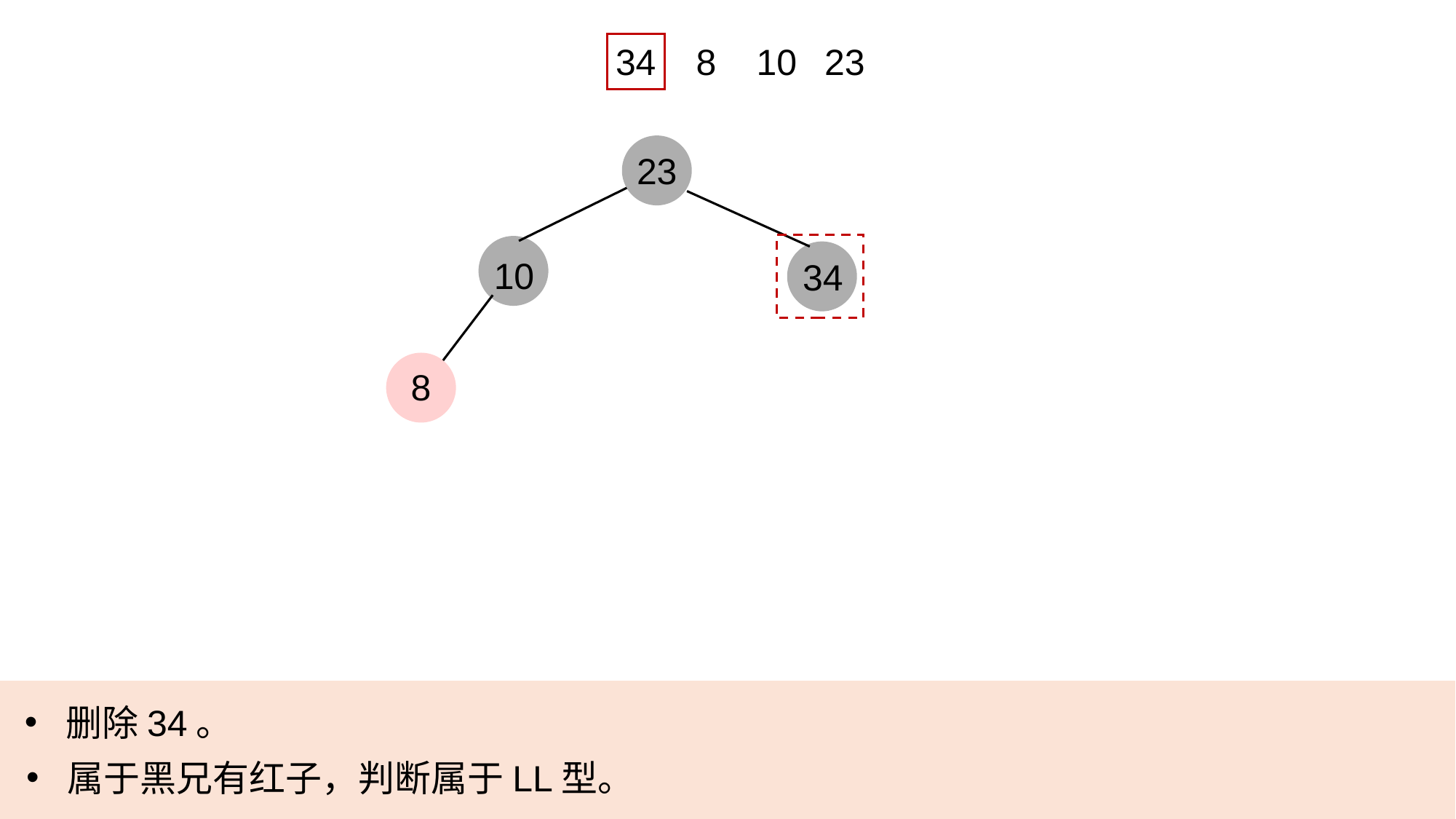

34

8
10
23

23

10
34

8

删除34。
属于黑兄有红子，判断属于LL型。